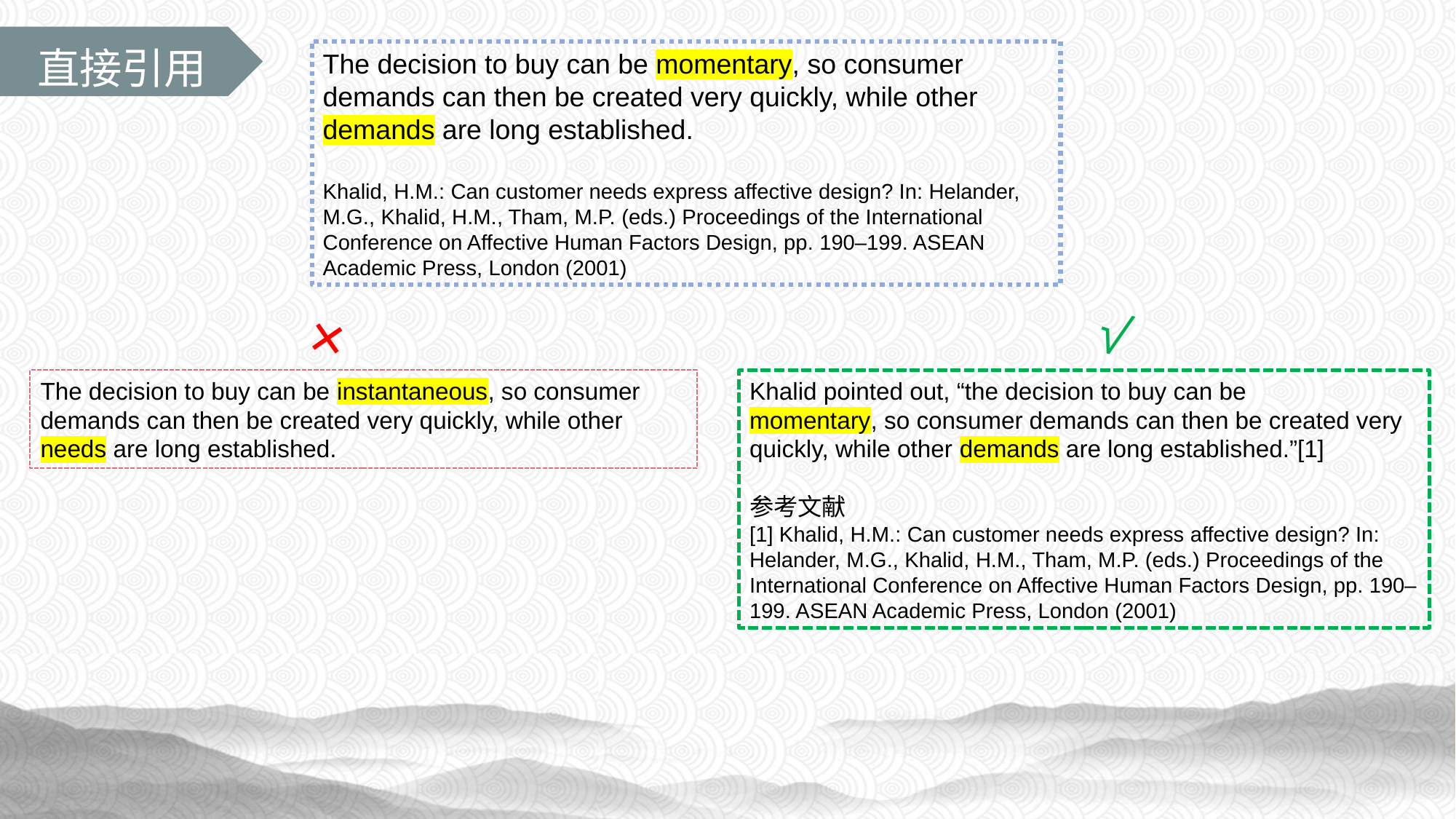

直接引用
The decision to buy can be momentary, so consumer demands can then be created very quickly, while other demands are long established.

Khalid, H.M.: Can customer needs express affective design? In: Helander, M.G., Khalid, H.M., Tham, M.P. (eds.) Proceedings of the International Conference on Affective Human Factors Design, pp. 190–199. ASEAN Academic Press, London (2001)
√
×
The decision to buy can be instantaneous, so consumer demands can then be created very quickly, while other needs are long established.
Khalid pointed out, “the decision to buy can be
momentary, so consumer demands can then be created very quickly, while other demands are long established.”[1]

参考文献
[1] Khalid, H.M.: Can customer needs express affective design? In: Helander, M.G., Khalid, H.M., Tham, M.P. (eds.) Proceedings of the International Conference on Affective Human Factors Design, pp. 190–199. ASEAN Academic Press, London (2001)